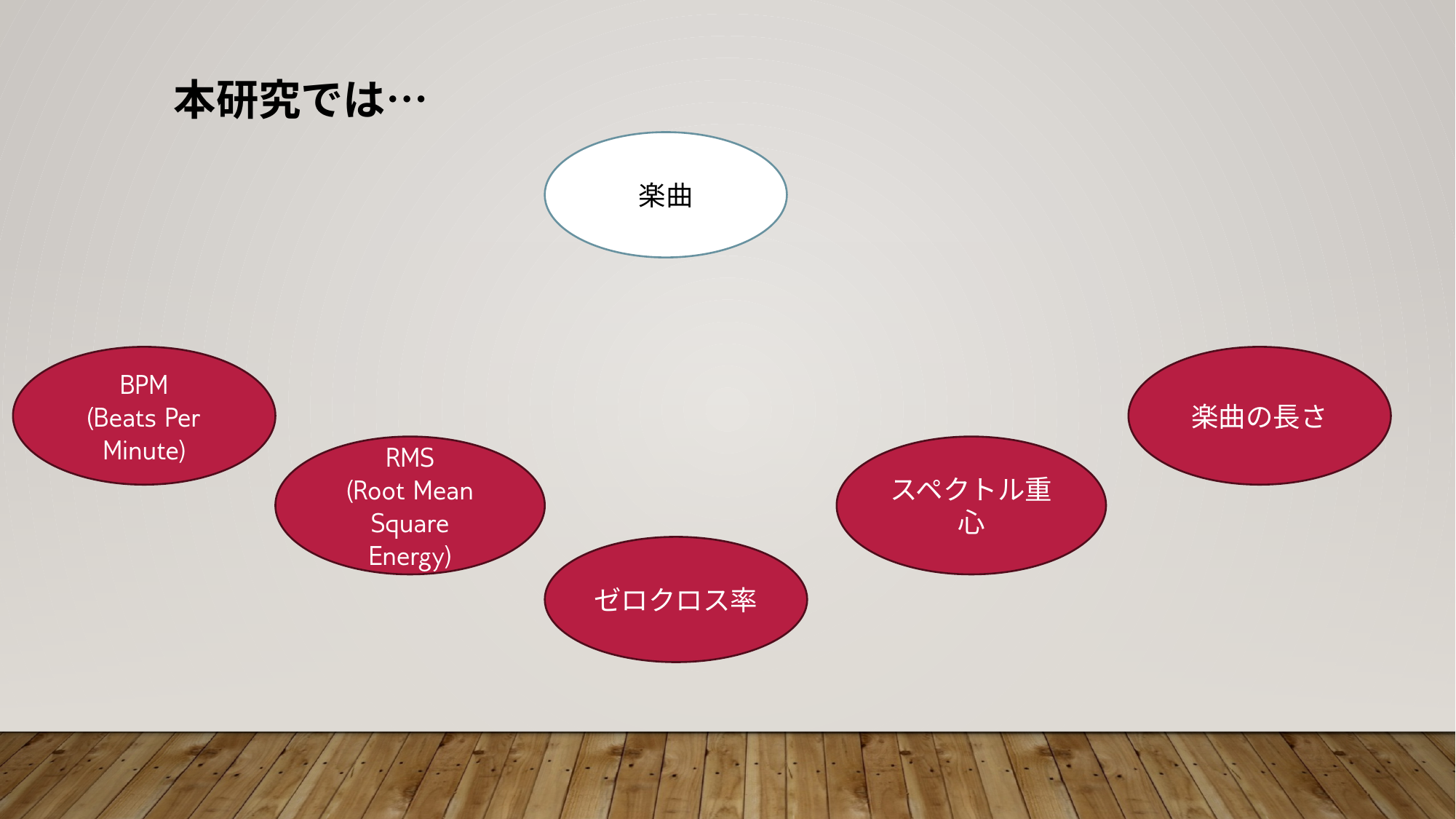

本研究では…
楽曲
BPM
(Beats Per Minute)
楽曲の長さ
RMS
(Root Mean Square Energy)
スペクトル重心
ゼロクロス率